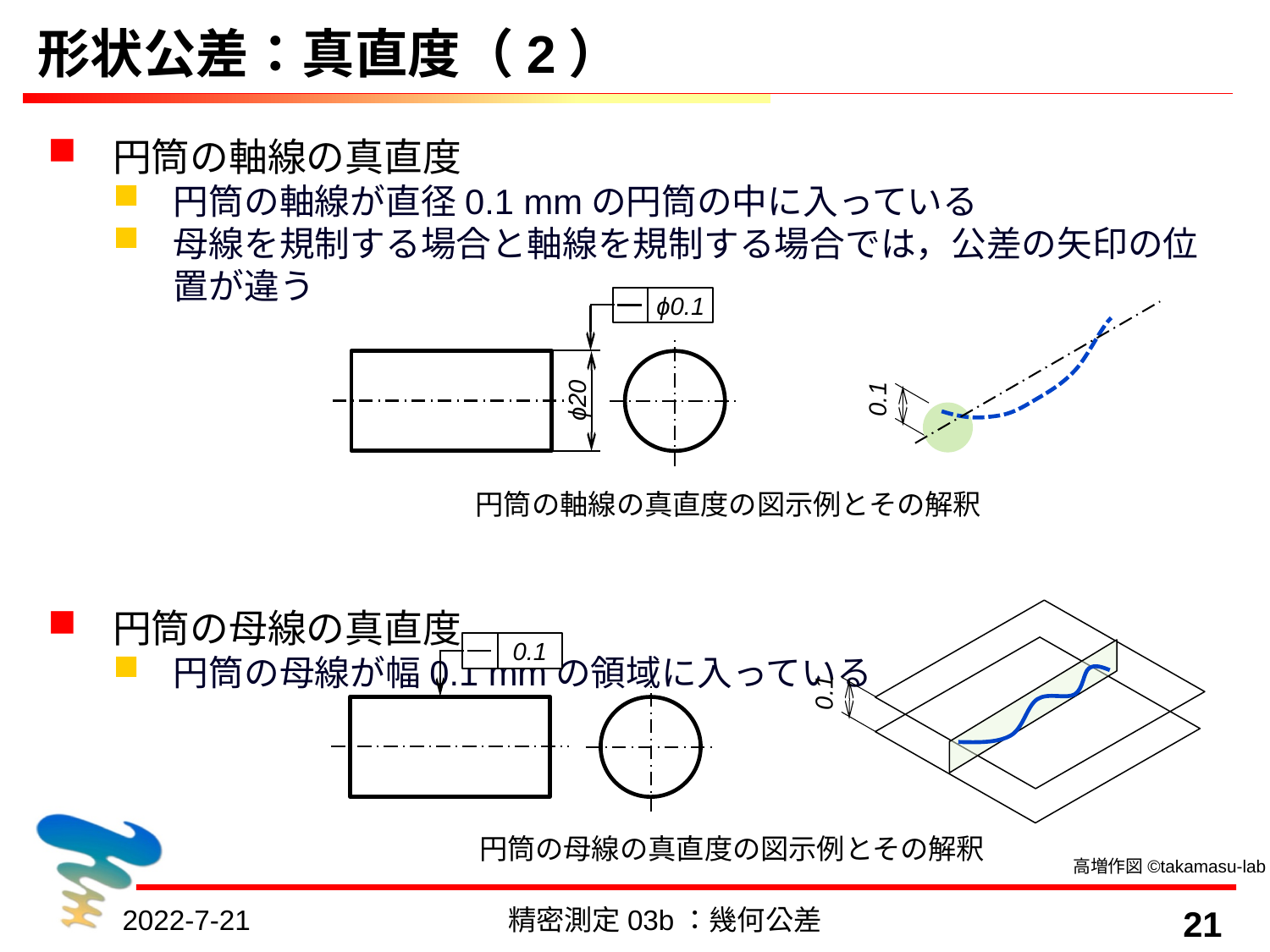

# 形状公差：真直度（2）
円筒の軸線の真直度
円筒の軸線が直径0.1 mmの円筒の中に入っている
母線を規制する場合と軸線を規制する場合では，公差の矢印の位置が違う

円筒の母線の真直度
円筒の母線が幅0.1 mmの領域に入っている

ϕ0.1

ϕ20

0.1

円筒の軸線の真直度の図示例とその解釈

0.1

0.1

円筒の母線の真直度の図示例とその解釈
高増作図©takamasu-lab
2022-7-21
精密測定03b：幾何公差
21